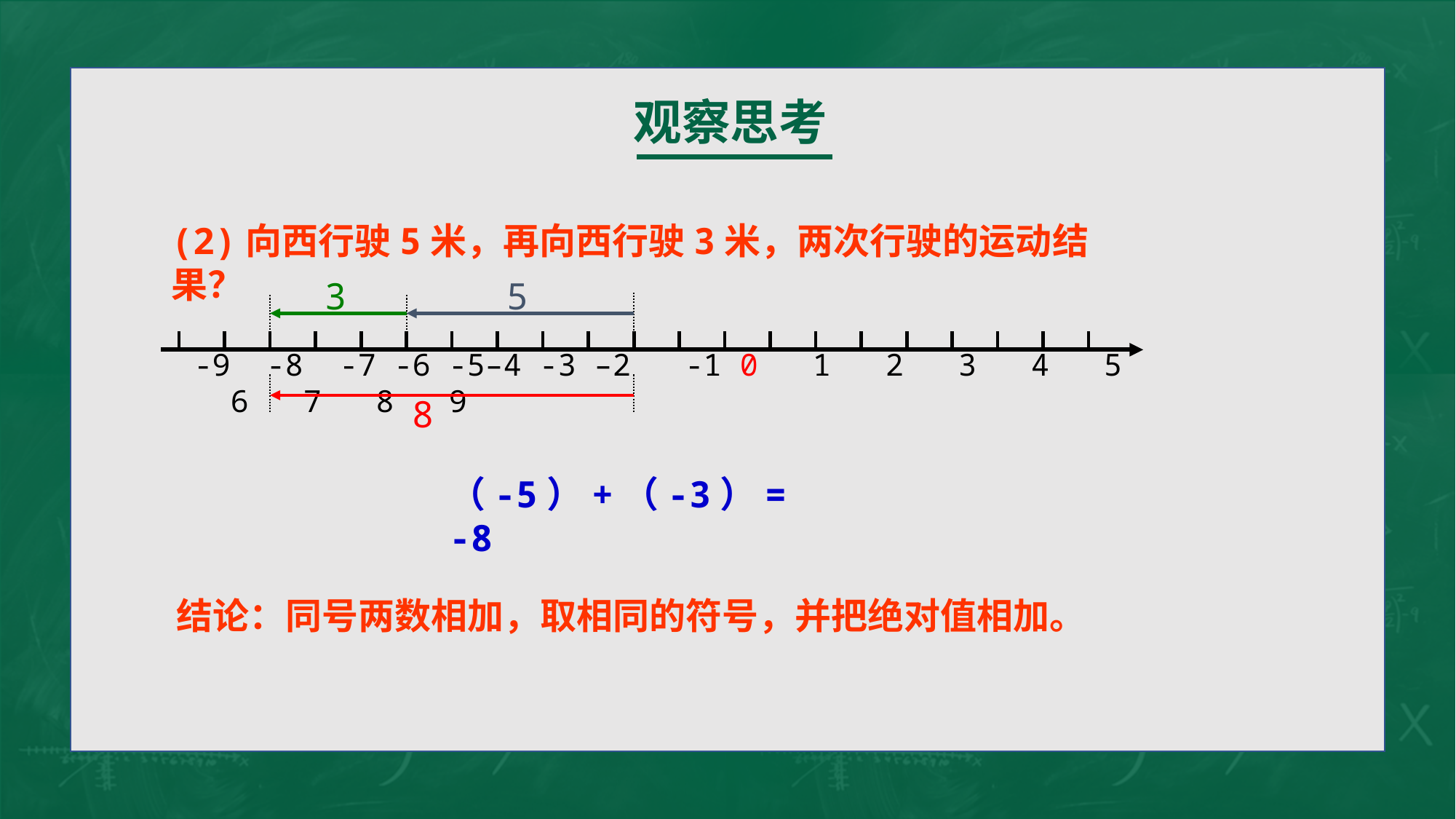

观察思考
(2)向西行驶5米，再向西行驶3米，两次行驶的运动结果？
3
5
-9  -8  -7 -6 -5–4 -3 –2   -1 0   1   2   3   4   5   6   7   8   9
8
（-5）+（-3）= -8
结论：同号两数相加，取相同的符号，并把绝对值相加。